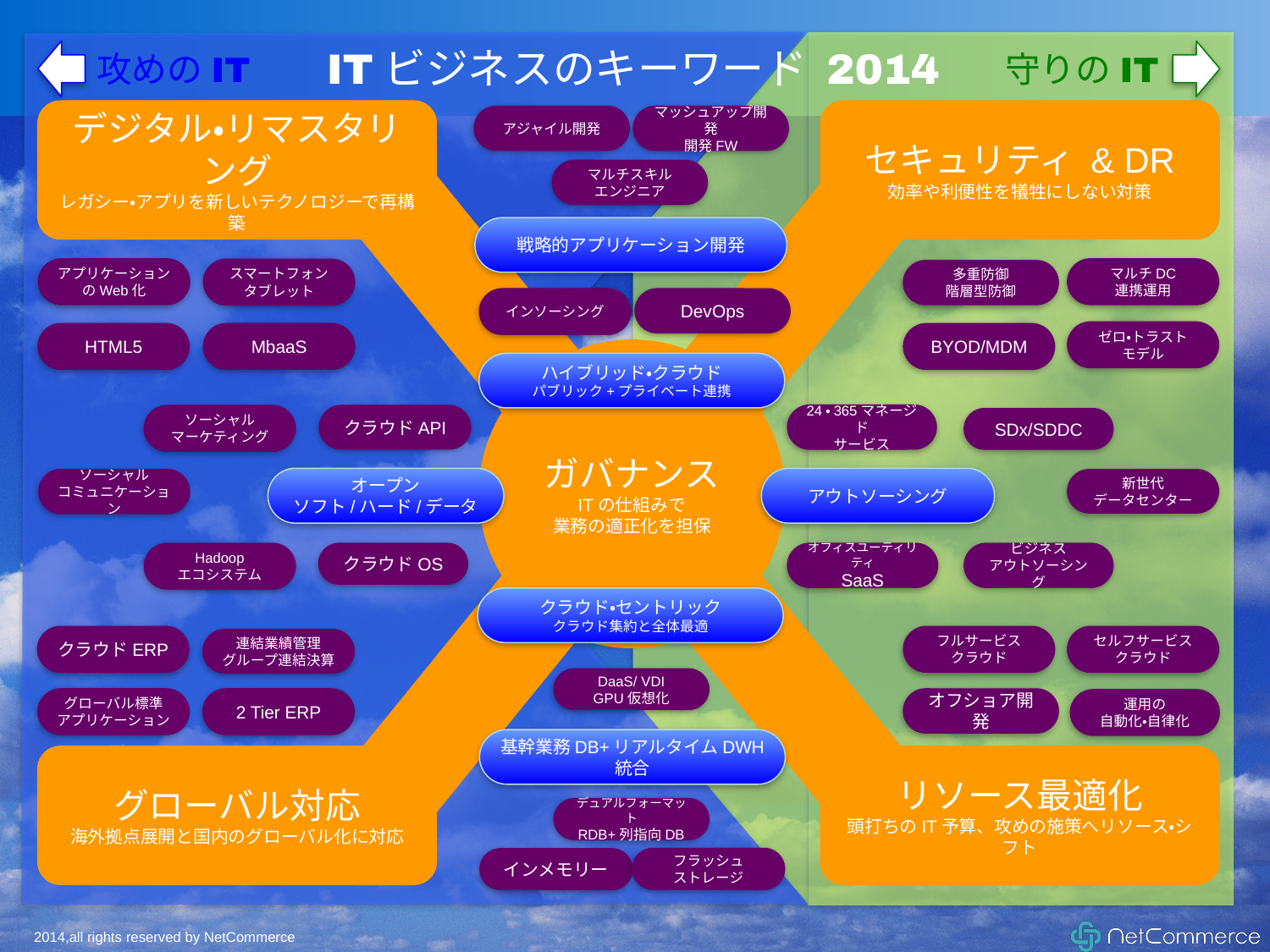

ITビジネスのキーワード 2014

攻めのIT
守りのIT

デジタル・リマスタリング
レガシー・アプリを新しいテクノロジーで再構築
セキュリティ & DR
効率や利便性を犠牲にしない対策
ガバナンス
ITの仕組みで
業務の適正化を担保

グローバル対応
海外拠点展開と国内のグローバル化に対応
リソース最適化
頭打ちのIT予算、攻めの施策へリソース・シフト
アジャイル開発
マッシュアップ開発
開発FW
マルチスキル
エンジニア
戦略的アプリケーション開発
アプリケーション
のWeb化
マルチDC
連携運用
スマートフォン
タブレット
多重防御
階層型防御
インソーシング
DevOps
ゼロ・トラスト
モデル
HTML5
MbaaS
BYOD/MDM
ハイブリッド・クラウド
パブリック+プライベート連携

24・365マネージド
サービス
ソーシャル
マーケティング
クラウドAPI
SDx/SDDC
オープン
ソフト/ハード/データ
アウトソーシング
ソーシャル
コミュニケーション
新世代
データセンター
Hadoop
エコシステム
クラウドOS
オフィスユーティリティ
SaaS
ビジネス
アウトソーシング
クラウド・セントリック
クラウド集約と全体最適
クラウドERP
フルサービス
クラウド
セルフサービス
クラウド
連結業績管理
グループ連結決算
DaaS/ VDI
GPU仮想化
グローバル標準
アプリケーション
2 Tier ERP
オフショア開発
運用の
自動化・自律化
基幹業務DB+リアルタイムDWH
統合
デュアルフォーマット
RDB+列指向DB
フラッシュ
ストレージ
インメモリー